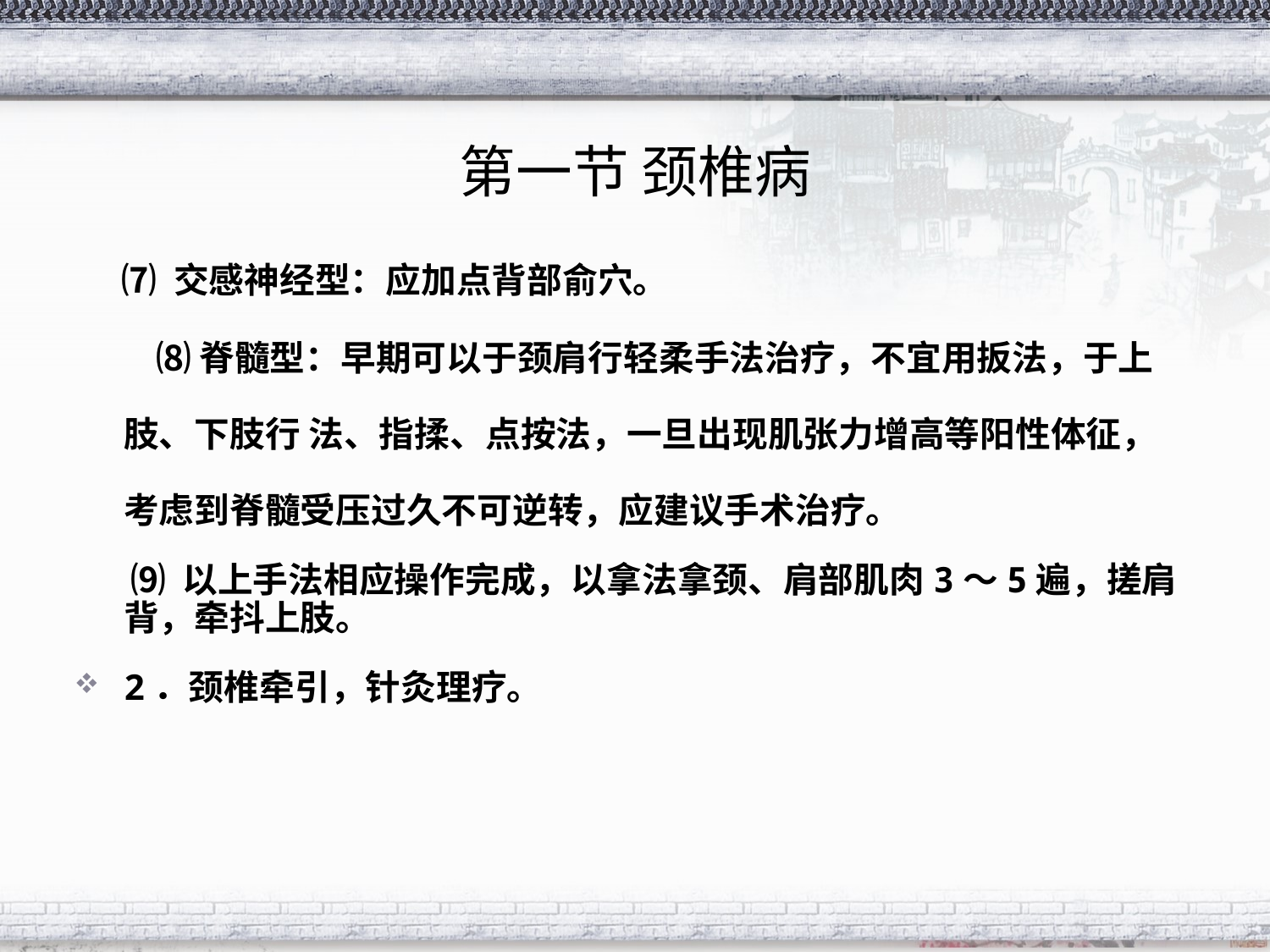

第一节 颈椎病
#
     ⑺ 交感神经型：应加点背部俞穴。
    ⑻ 脊髓型：早期可以于颈肩行轻柔手法治疗，不宜用扳法，于上肢、下肢行 法、指揉、点按法，一旦出现肌张力增高等阳性体征，考虑到脊髓受压过久不可逆转，应建议手术治疗。
       ⑼ 以上手法相应操作完成，以拿法拿颈、肩部肌肉3～5遍，搓肩背，牵抖上肢。
2．颈椎牵引，针灸理疗。